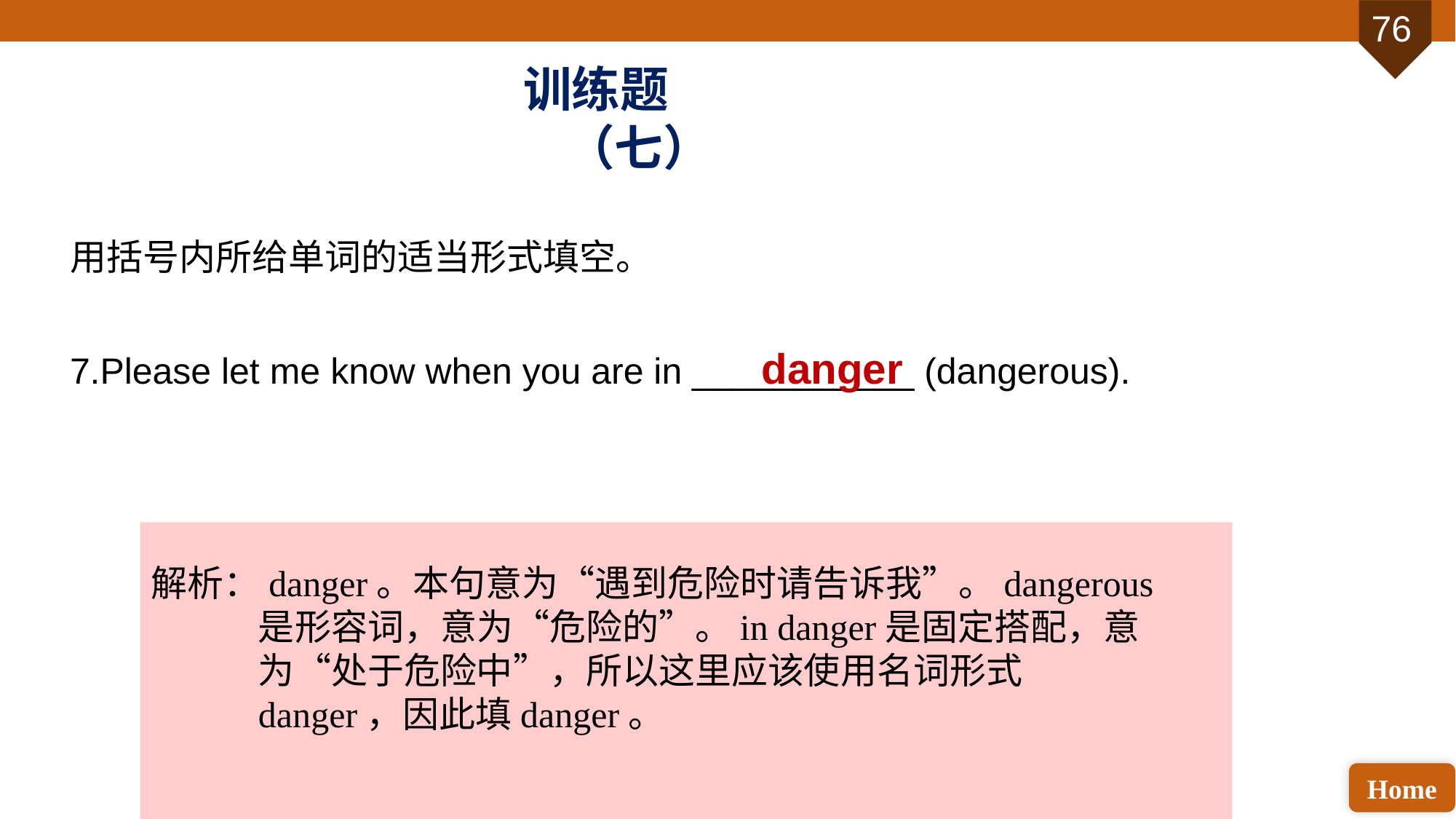

训练题（七）
用括号内所给单词的适当形式填空。

7.Please let me know when you are in ___________ (dangerous).
danger

解析：danger。本句意为“遇到危险时请告诉我”。dangerous是形容词，意为“危险的”。in danger是固定搭配，意为“处于危险中”，所以这里应该使用名词形式danger，因此填danger。